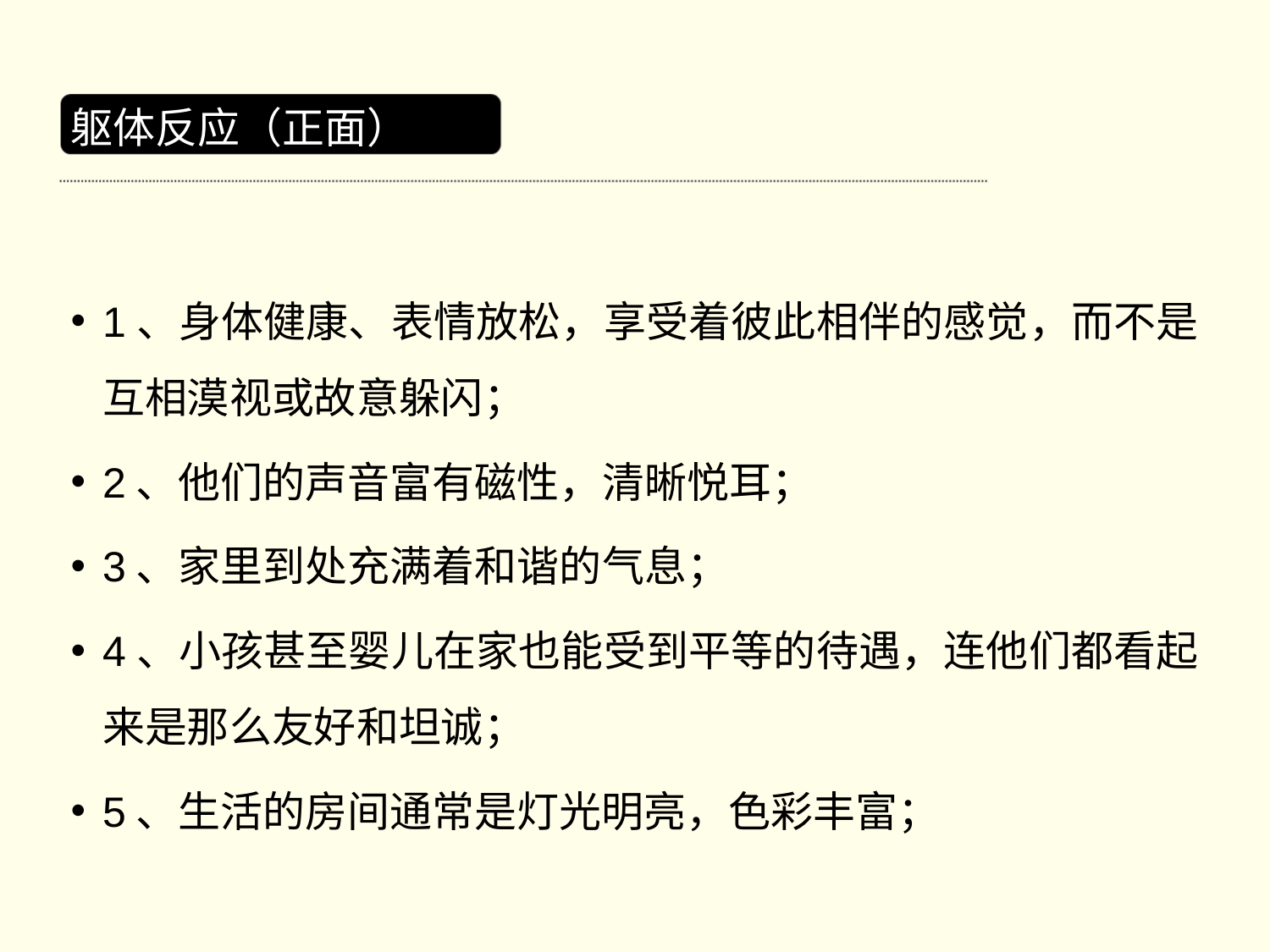

# 躯体反应（正面）

1、身体健康、表情放松，享受着彼此相伴的感觉，而不是互相漠视或故意躲闪；
2、他们的声音富有磁性，清晰悦耳；
3、家里到处充满着和谐的气息；
4、小孩甚至婴儿在家也能受到平等的待遇，连他们都看起来是那么友好和坦诚；
5、生活的房间通常是灯光明亮，色彩丰富；